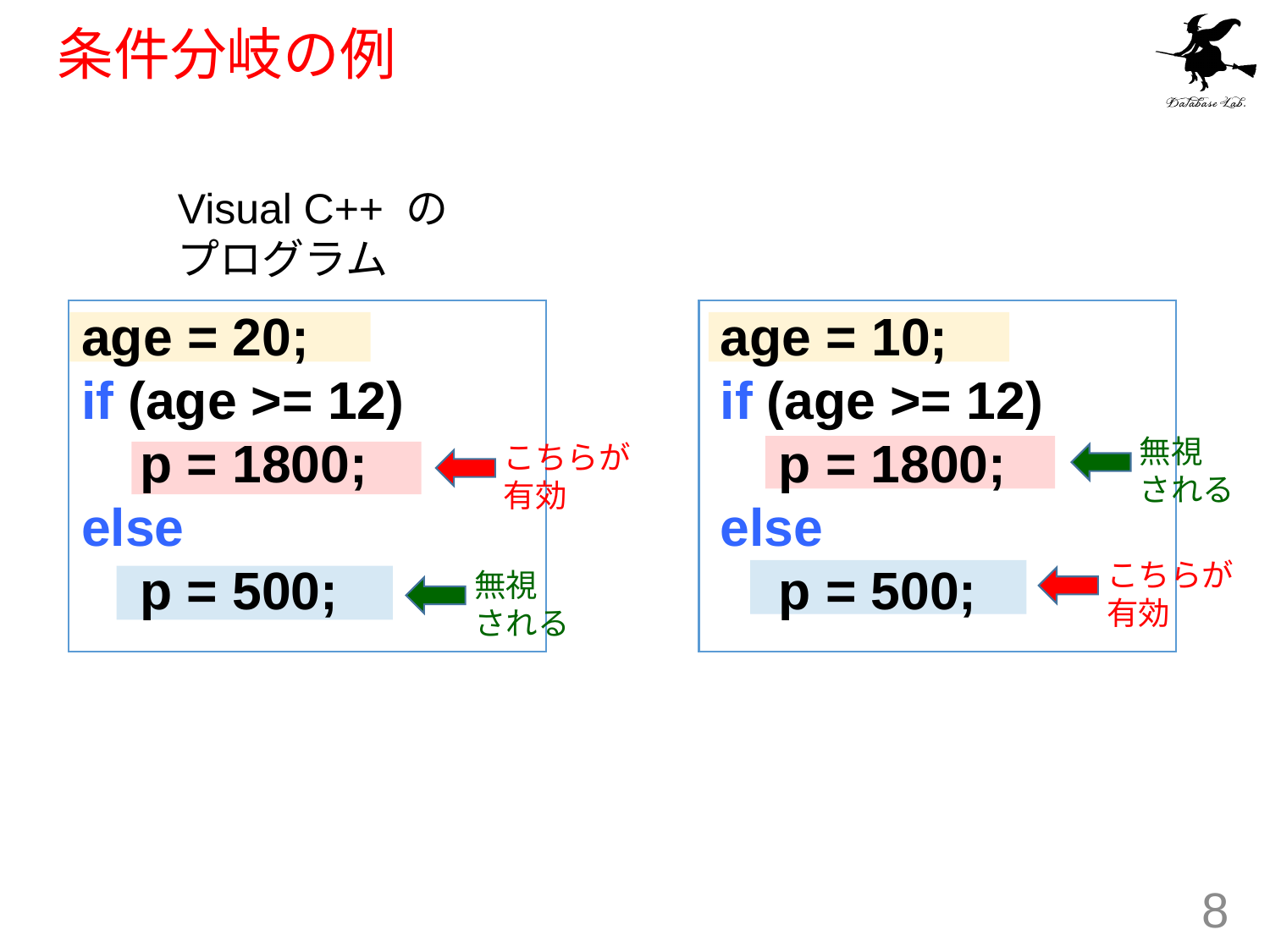

# 条件分岐の例
Visual C++ の
プログラム
age = 20;
if (age >= 12)
    p = 1800;
else
    p = 500;
age = 10;
if (age >= 12)
    p = 1800;
else
    p = 500;

無視
される
こちらが
有効

こちらが
有効
無視
される

8